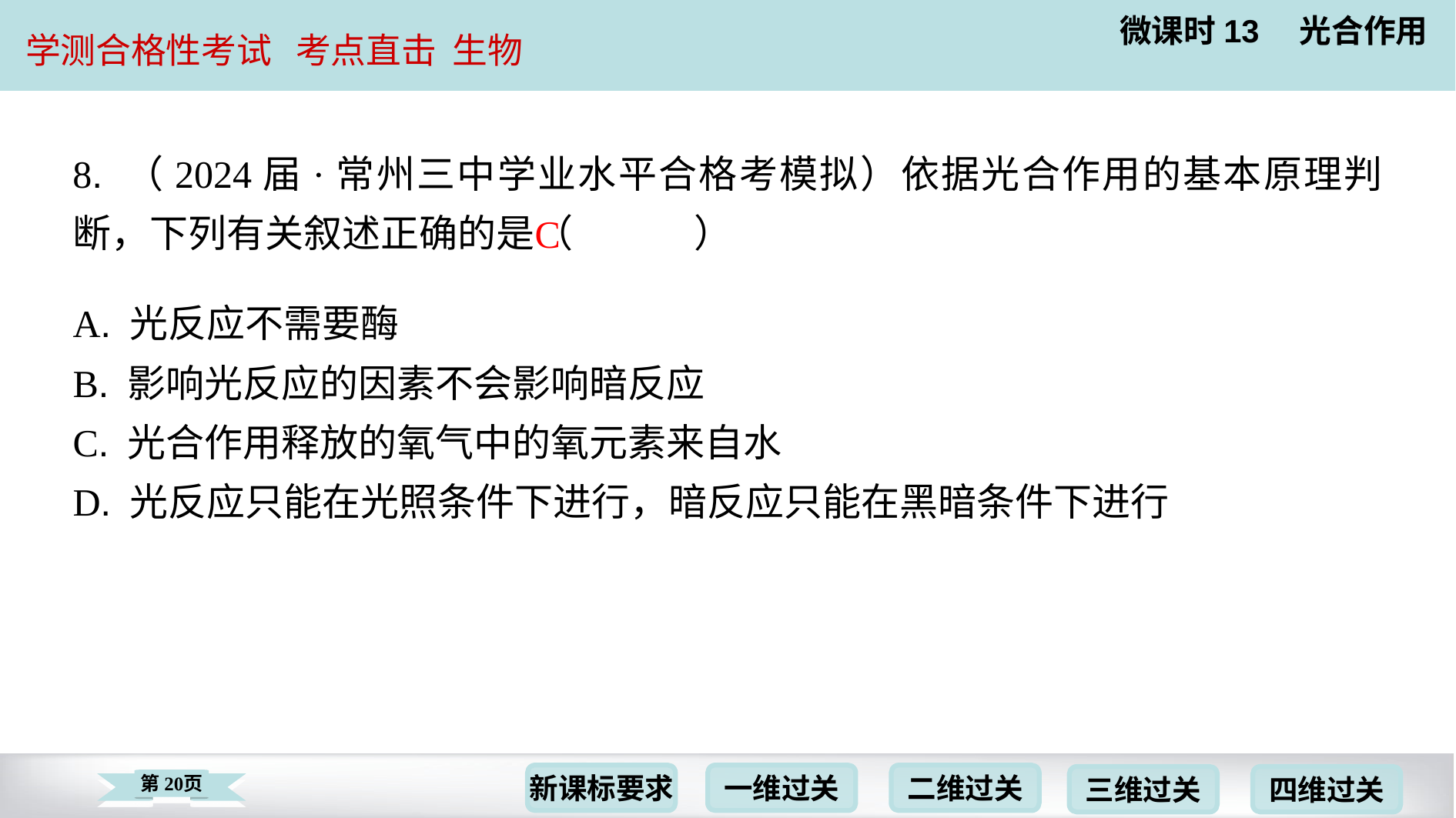

8. （2024届·常州三中学业水平合格考模拟）依据光合作用的基本原理判断，下列有关叙述正确的是（　C　）
C
| A. 光反应不需要酶 |
| --- |
| B. 影响光反应的因素不会影响暗反应 |
| C. 光合作用释放的氧气中的氧元素来自水 |
| D. 光反应只能在光照条件下进行，暗反应只能在黑暗条件下进行 |